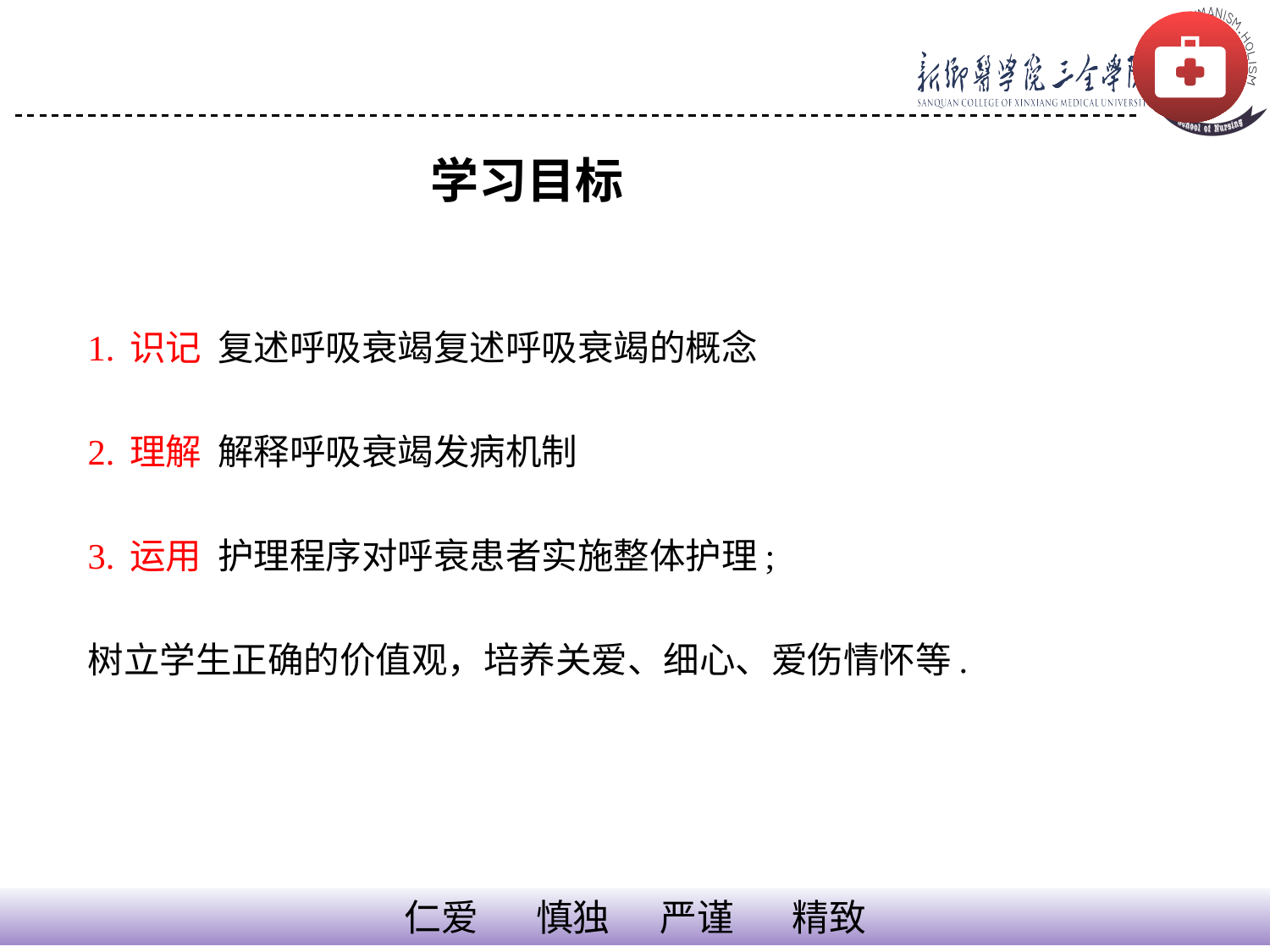

学习目标
1. 识记  复述呼吸衰竭复述呼吸衰竭的概念
2. 理解  解释呼吸衰竭发病机制
3. 运用  护理程序对呼衰患者实施整体护理;
树立学生正确的价值观，培养关爱、细心、爱伤情怀等.